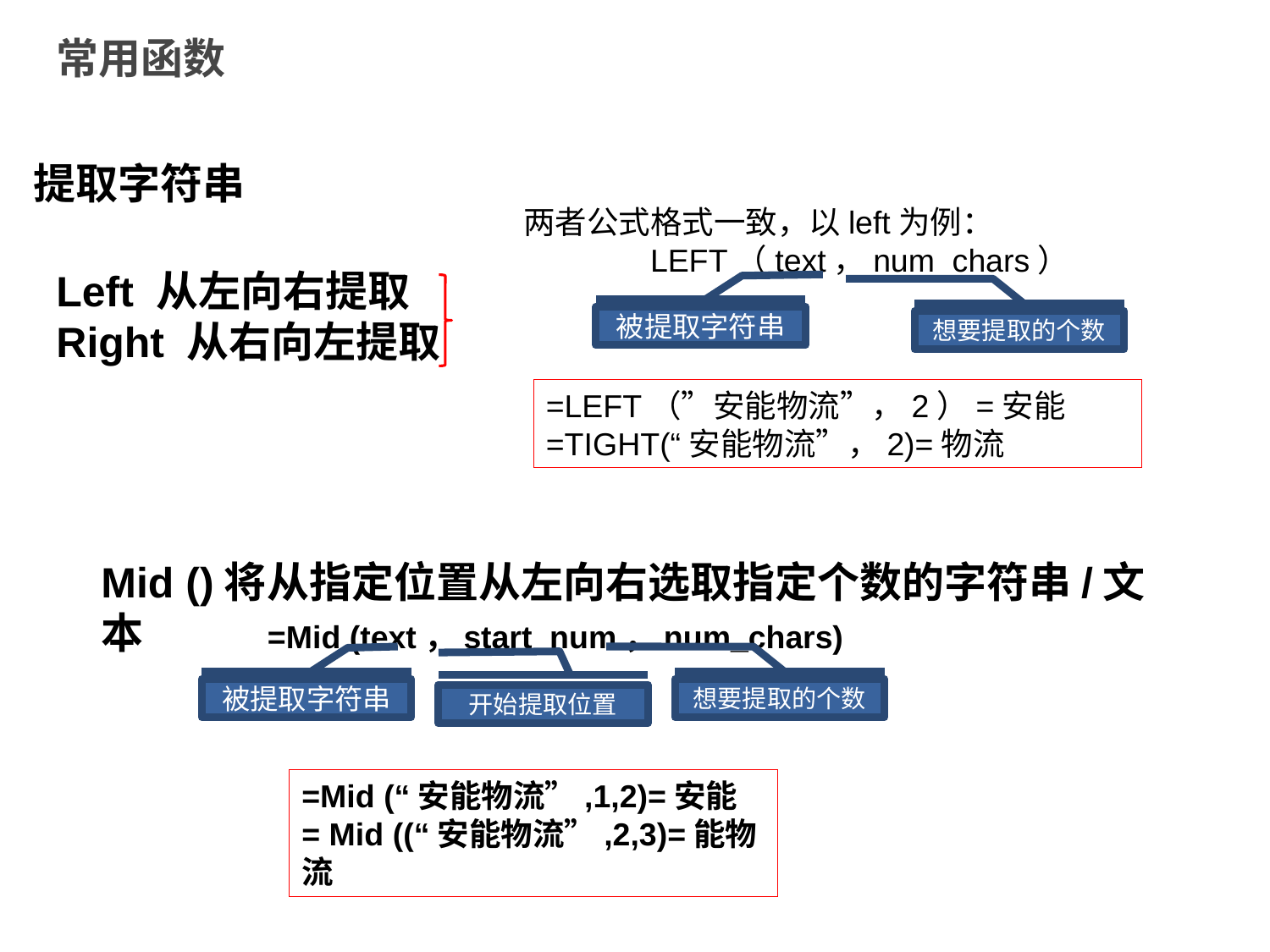

# 常用函数
提取字符串
两者公式格式一致，以left为例：
	LEFT（text，num_chars）
被提取字符串
想要提取的个数
Left 从左向右提取
Right 从右向左提取

=LEFT（”安能物流”，2）=安能
=TIGHT(“安能物流”，2)=物流
Mid ()将从指定位置从左向右选取指定个数的字符串/文本	　=Mid (text，start_num，num_chars)
被提取字符串
想要提取的个数
开始提取位置
=Mid (“安能物流”,1,2)=安能
= Mid ((“安能物流”,2,3)=能物流